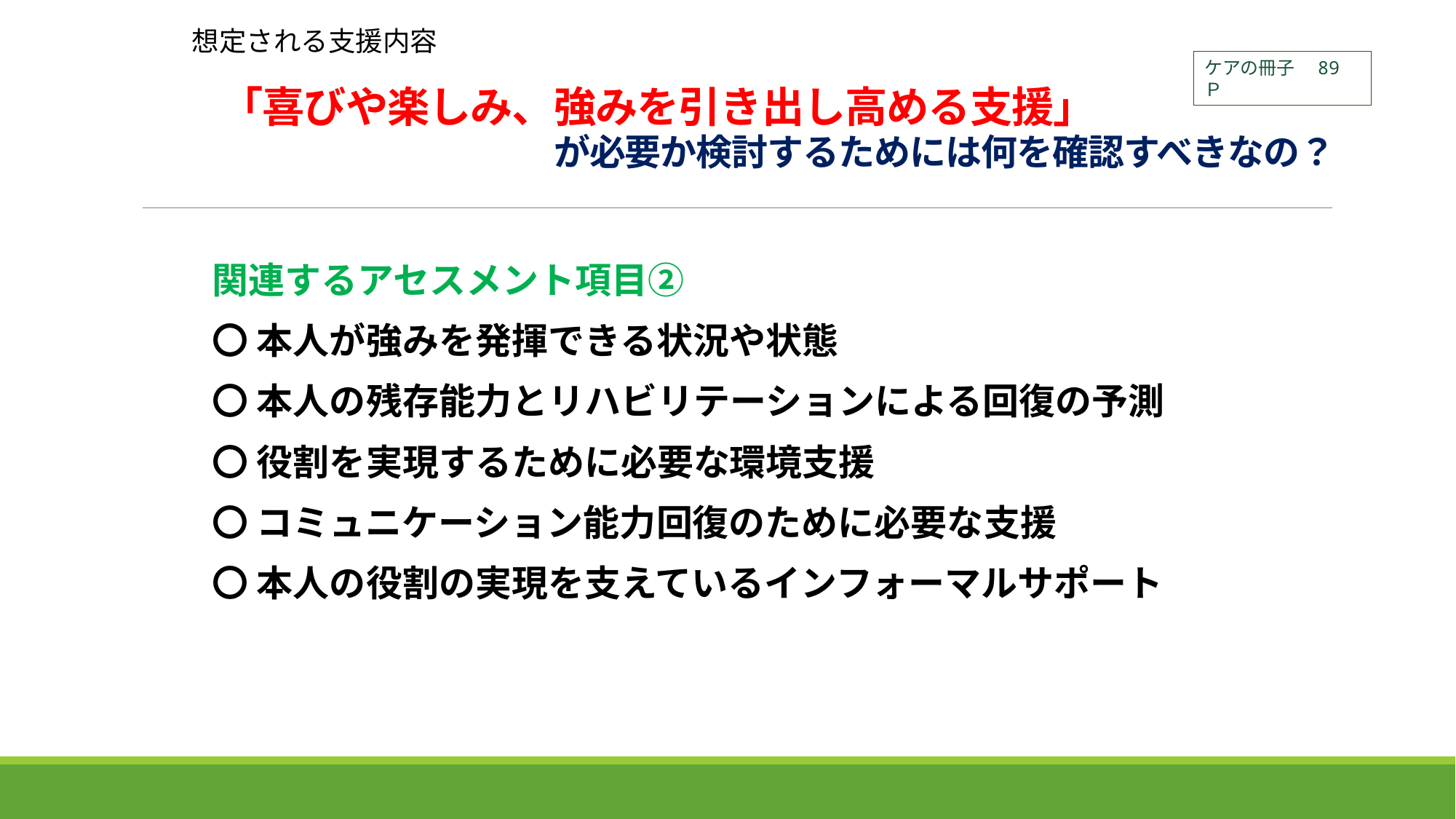

想定される支援内容
ケアの冊子　89Ｐ
# 「喜びや楽しみ、強みを引き出し高める支援」 　　　　　　　　　　　　が必要か検討するためには何を確認すべきなの？
関連するアセスメント項目②
〇 本人が強みを発揮できる状況や状態
〇 本人の残存能力とリハビリテーションによる回復の予測
〇 役割を実現するために必要な環境支援
〇 コミュニケーション能力回復のために必要な支援
〇 本人の役割の実現を支えているインフォーマルサポート